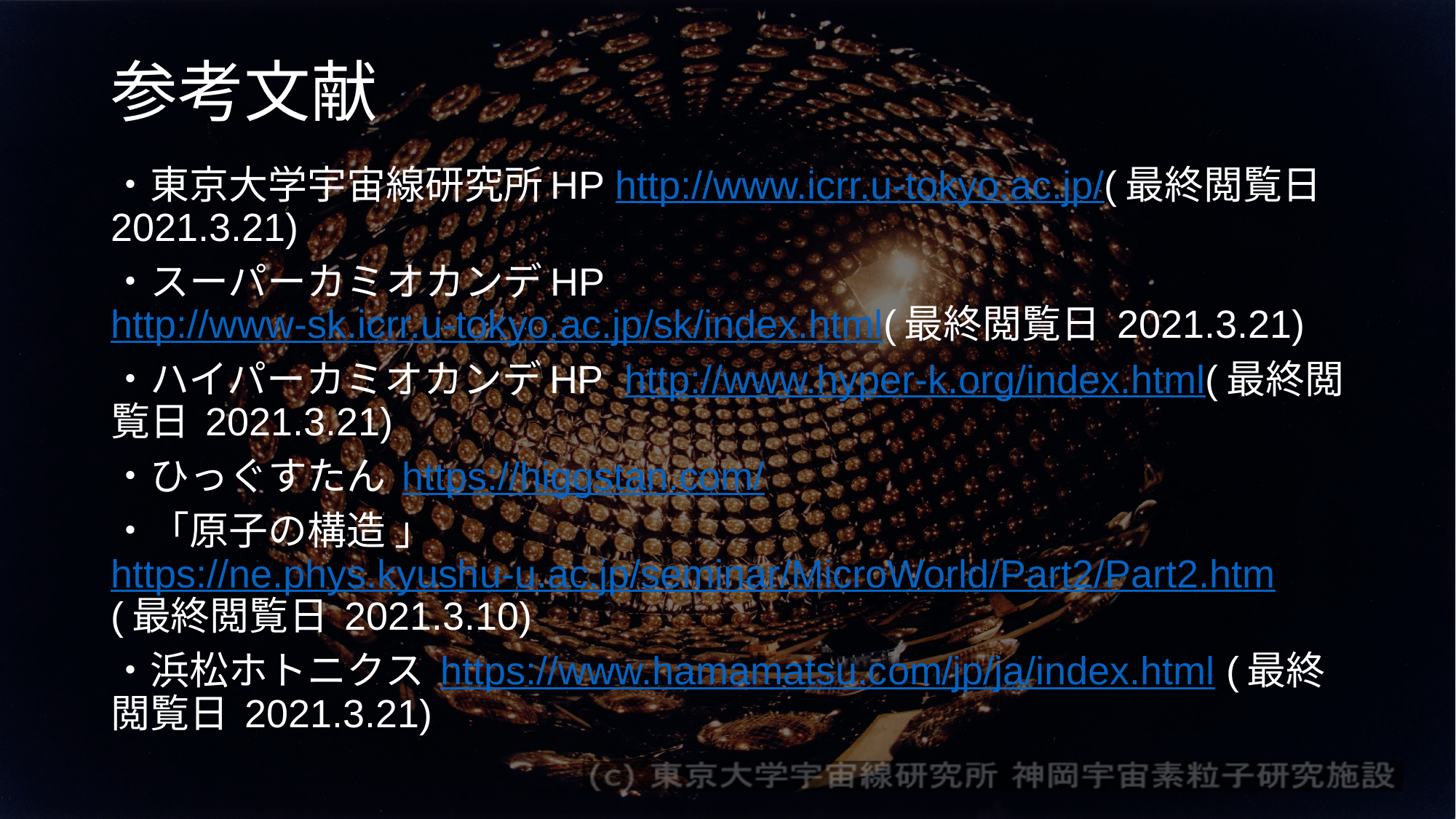

# 参考文献
・東京大学宇宙線研究所HP http://www.icrr.u-tokyo.ac.jp/(最終閲覧日 2021.3.21)
・スーパーカミオカンデHP http://www-sk.icrr.u-tokyo.ac.jp/sk/index.html(最終閲覧日 2021.3.21)
・ハイパーカミオカンデHP  http://www.hyper-k.org/index.html(最終閲覧日 2021.3.21)
・ひっぐすたん https://higgstan.com/
・「原子の構造 」 https://ne.phys.kyushu-u.ac.jp/seminar/MicroWorld/Part2/Part2.htm (最終閲覧日 2021.3.10)
・浜松ホトニクス https://www.hamamatsu.com/jp/ja/index.html (最終閲覧日 2021.3.21)